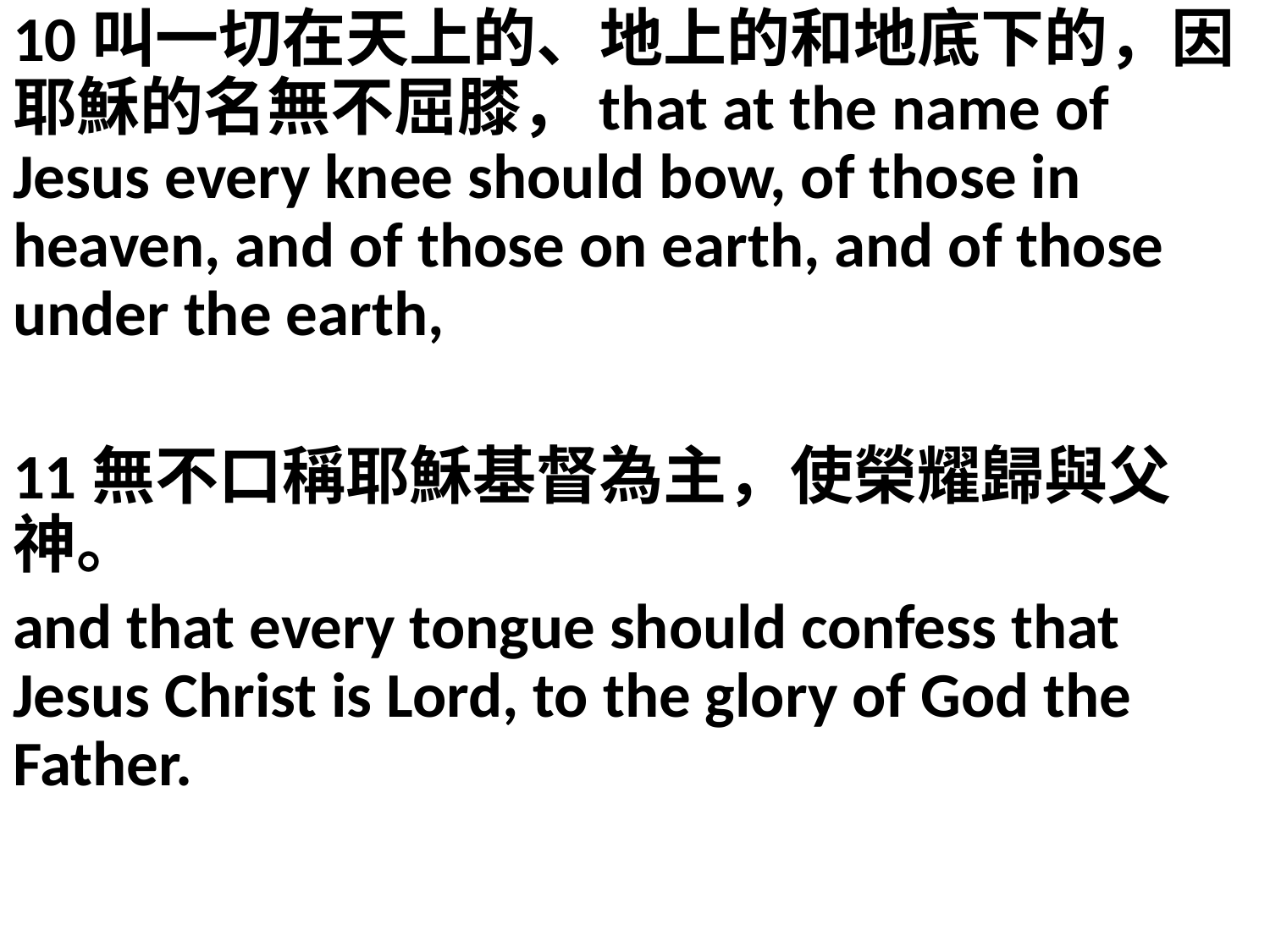

10叫一切在天上的、地上的和地底下的，因耶穌的名無不屈膝，that at the name of Jesus every knee should bow, of those in heaven, and of those on earth, and of those under the earth,

11無不口稱耶穌基督為主，使榮耀歸與父　神。
and that every tongue should confess that Jesus Christ is Lord, to the glory of God the Father.